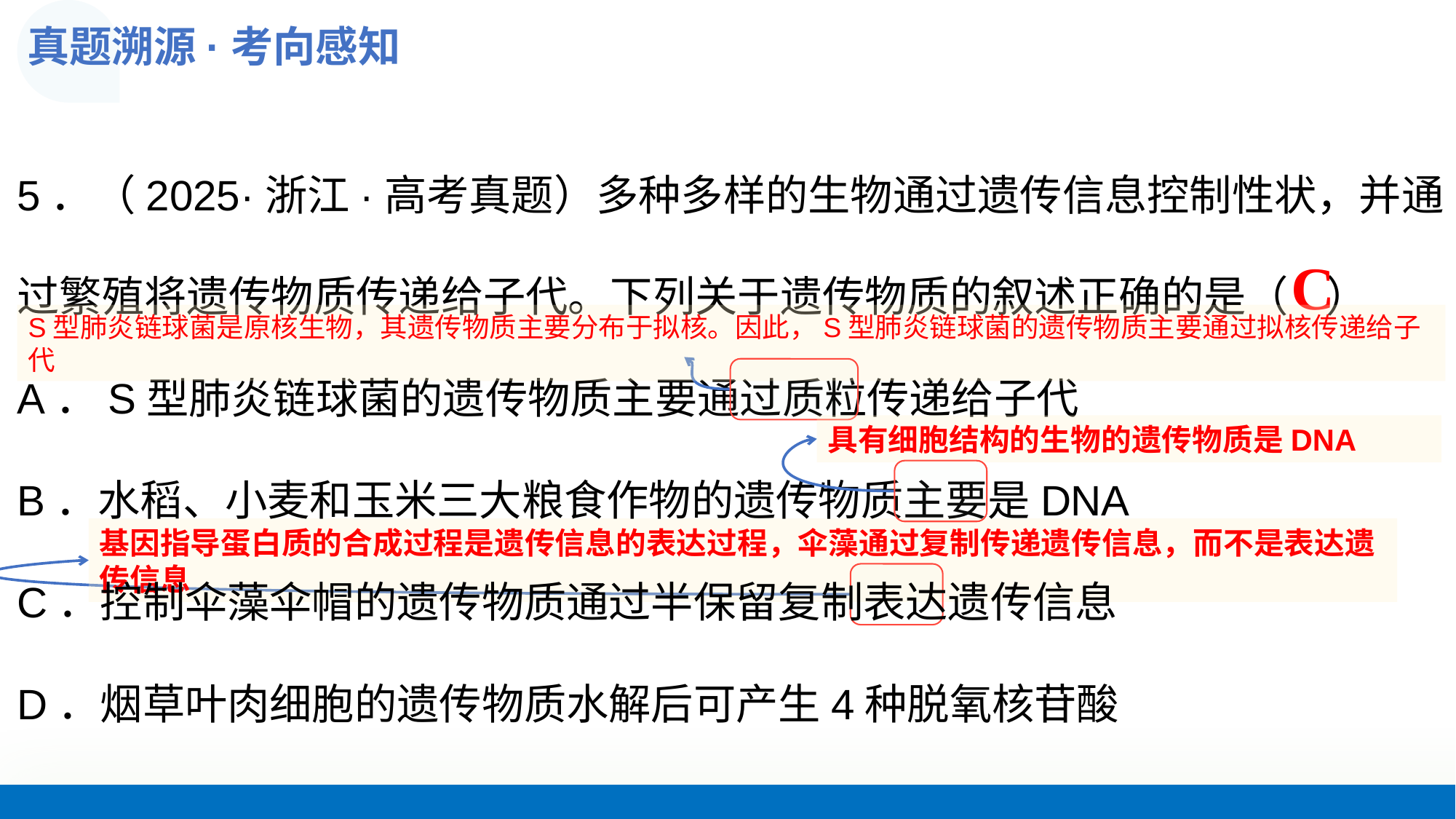

真题溯源·考向感知
5．（2025·浙江·高考真题）多种多样的生物通过遗传信息控制性状，并通
过繁殖将遗传物质传递给子代。下列关于遗传物质的叙述正确的是（    ）
A．S型肺炎链球菌的遗传物质主要通过质粒传递给子代
B．水稻、小麦和玉米三大粮食作物的遗传物质主要是DNA
C．控制伞藻伞帽的遗传物质通过半保留复制表达遗传信息
D．烟草叶肉细胞的遗传物质水解后可产生4种脱氧核苷酸
C
S型肺炎链球菌是原核生物，其遗传物质主要分布于拟核。因此，S型肺炎链球菌的遗传物质主要通过拟核传递给子代

具有细胞结构的生物的遗传物质是DNA

基因指导蛋白质的合成过程是遗传信息的表达过程，伞藻通过复制传递遗传信息，而不是表达遗传信息